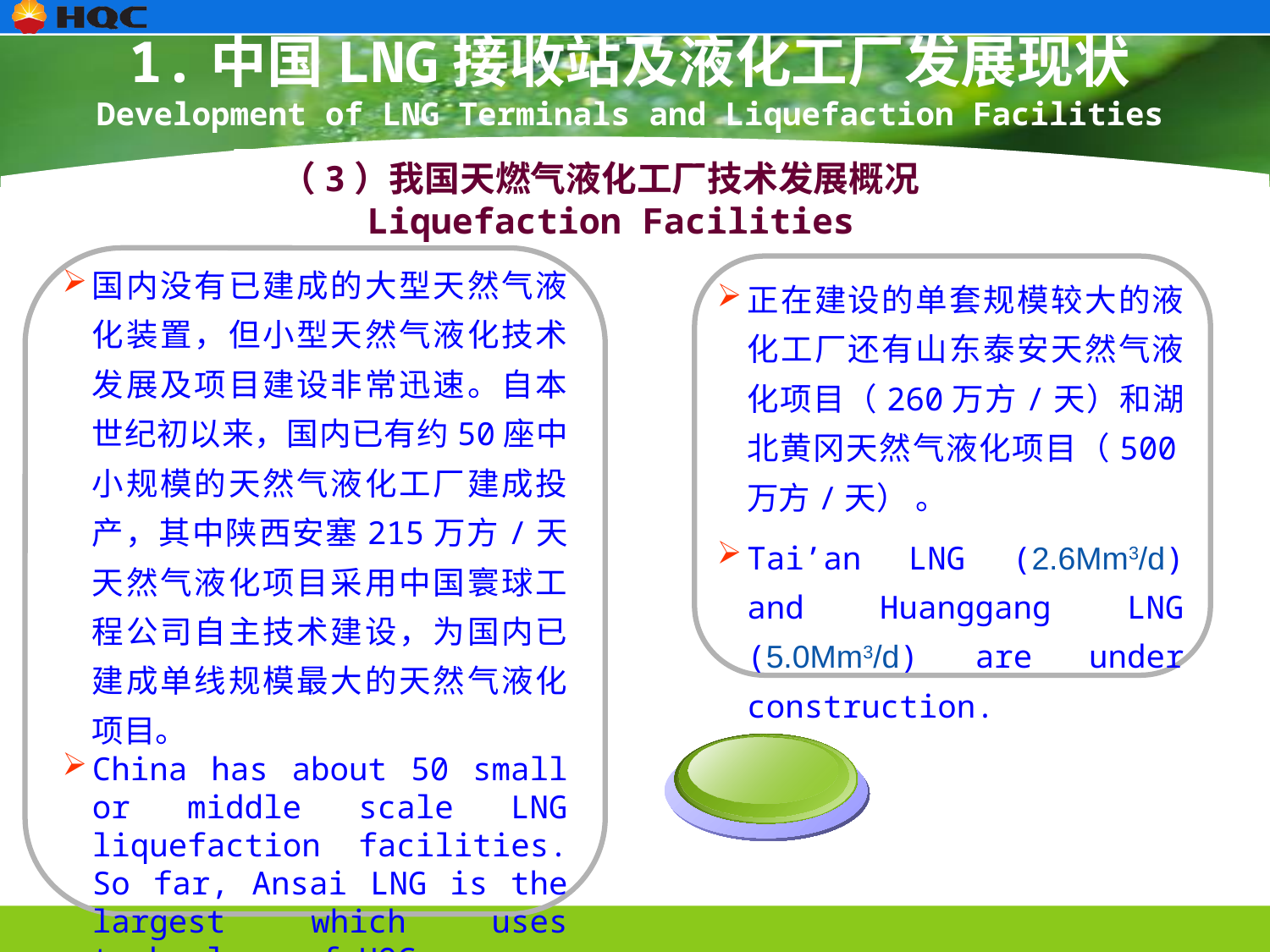

1.中国LNG接收站及液化工厂发展现状
Development of LNG Terminals and Liquefaction Facilities of China
（3）我国天燃气液化工厂技术发展概况
 Liquefaction Facilities

国内没有已建成的大型天然气液化装置，但小型天然气液化技术发展及项目建设非常迅速。自本世纪初以来，国内已有约50座中小规模的天然气液化工厂建成投产，其中陕西安塞215万方/天天然气液化项目采用中国寰球工程公司自主技术建设，为国内已建成单线规模最大的天然气液化项目。
China has about 50 small or middle scale LNG liquefaction facilities. So far, Ansai LNG is the largest which uses technology of HQC.

正在建设的单套规模较大的液化工厂还有山东泰安天然气液化项目（260万方/天）和湖北黄冈天然气液化项目（500万方/天） 。
Tai’an LNG (2.6Mm3/d) and Huanggang LNG (5.0Mm3/d) are under construction.